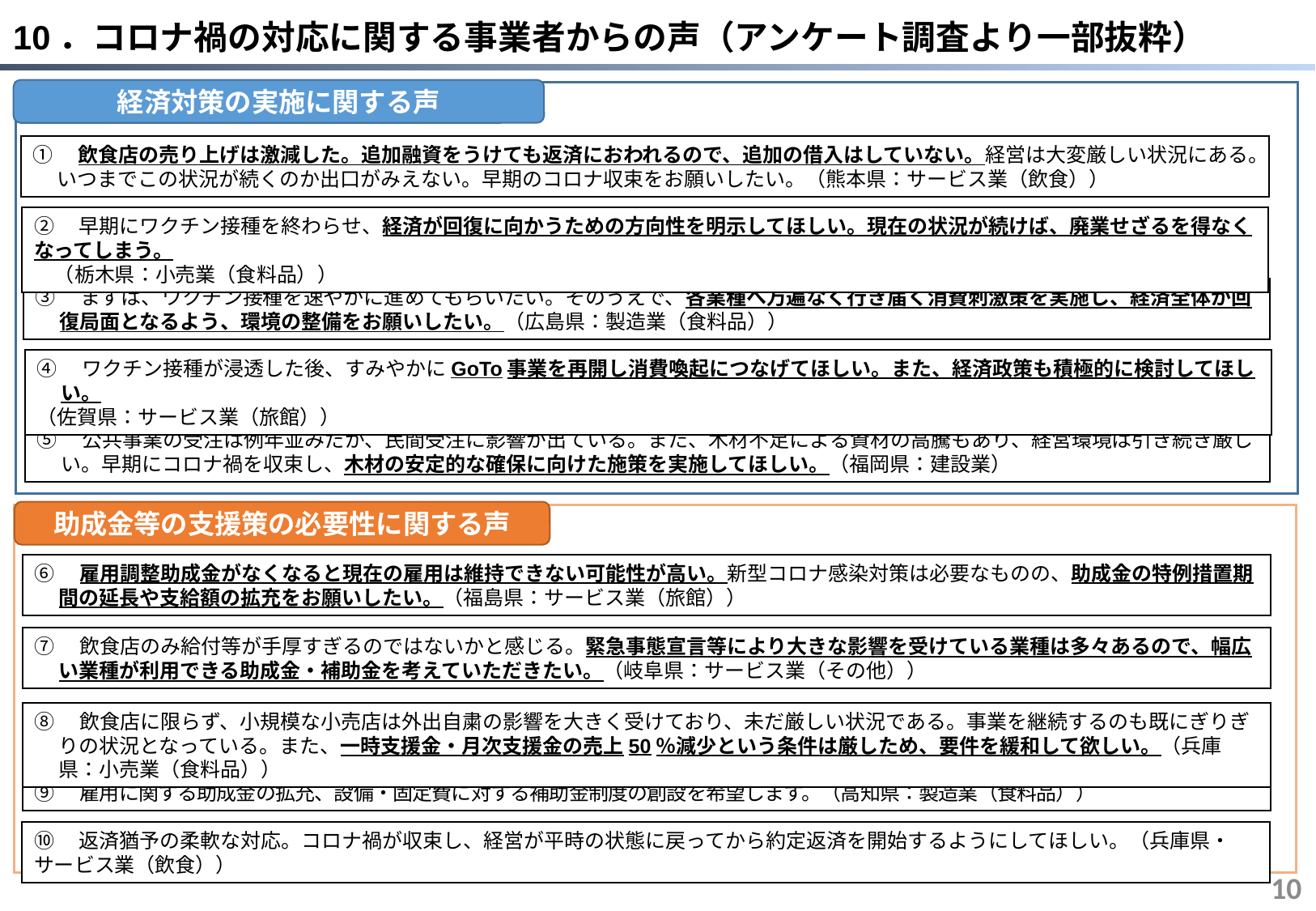

10．コロナ禍の対応に関する事業者からの声（アンケート調査より一部抜粋）
経済対策の実施に関する声

①　飲食店の売り上げは激減した。追加融資をうけても返済におわれるので、追加の借入はしていない。経営は大変厳しい状況にある。いつまでこの状況が続くのか出口がみえない。早期のコロナ収束をお願いしたい。（熊本県：サービス業（飲食））
②　早期にワクチン接種を終わらせ、経済が回復に向かうための方向性を明示してほしい。現在の状況が続けば、廃業せざるを得なくなってしまう。
　（栃木県：小売業（食料品））
③　まずは、ワクチン接種を速やかに進めてもらいたい。そのうえで、各業種へ万遍なく行き届く消費刺激策を実施し、経済全体が回復局面となるよう、環境の整備をお願いしたい。（広島県：製造業（食料品））
④　ワクチン接種が浸透した後、すみやかにGoTo事業を再開し消費喚起につなげてほしい。また、経済政策も積極的に検討してほしい。
（佐賀県：サービス業（旅館））
⑤　公共事業の受注は例年並みだが、民間受注に影響が出ている。また、木材不足による資材の高騰もあり、経営環境は引き続き厳しい。早期にコロナ禍を収束し、木材の安定的な確保に向けた施策を実施してほしい。（福岡県：建設業）
助成金等の支援策の必要性に関する声

⑥　雇用調整助成金がなくなると現在の雇用は維持できない可能性が高い。新型コロナ感染対策は必要なものの、助成金の特例措置期間の延長や支給額の拡充をお願いしたい。（福島県：サービス業（旅館））
⑦　飲食店のみ給付等が手厚すぎるのではないかと感じる。緊急事態宣言等により大きな影響を受けている業種は多々あるので、幅広い業種が利用できる助成金・補助金を考えていただきたい。（岐阜県：サービス業（その他））
⑧　飲食店に限らず、小規模な小売店は外出自粛の影響を大きく受けており、未だ厳しい状況である。事業を継続するのも既にぎりぎりの状況となっている。また、一時支援金・月次支援金の売上50％減少という条件は厳しため、要件を緩和して欲しい。（兵庫県：小売業（食料品））
⑨　雇用に関する助成金の拡充、設備・固定費に対する補助金制度の創設を希望します。（高知県：製造業（食料品））
⑩　返済猶予の柔軟な対応。コロナ禍が収束し、経営が平時の状態に戻ってから約定返済を開始するようにしてほしい。（兵庫県・サービス業（飲食））
10